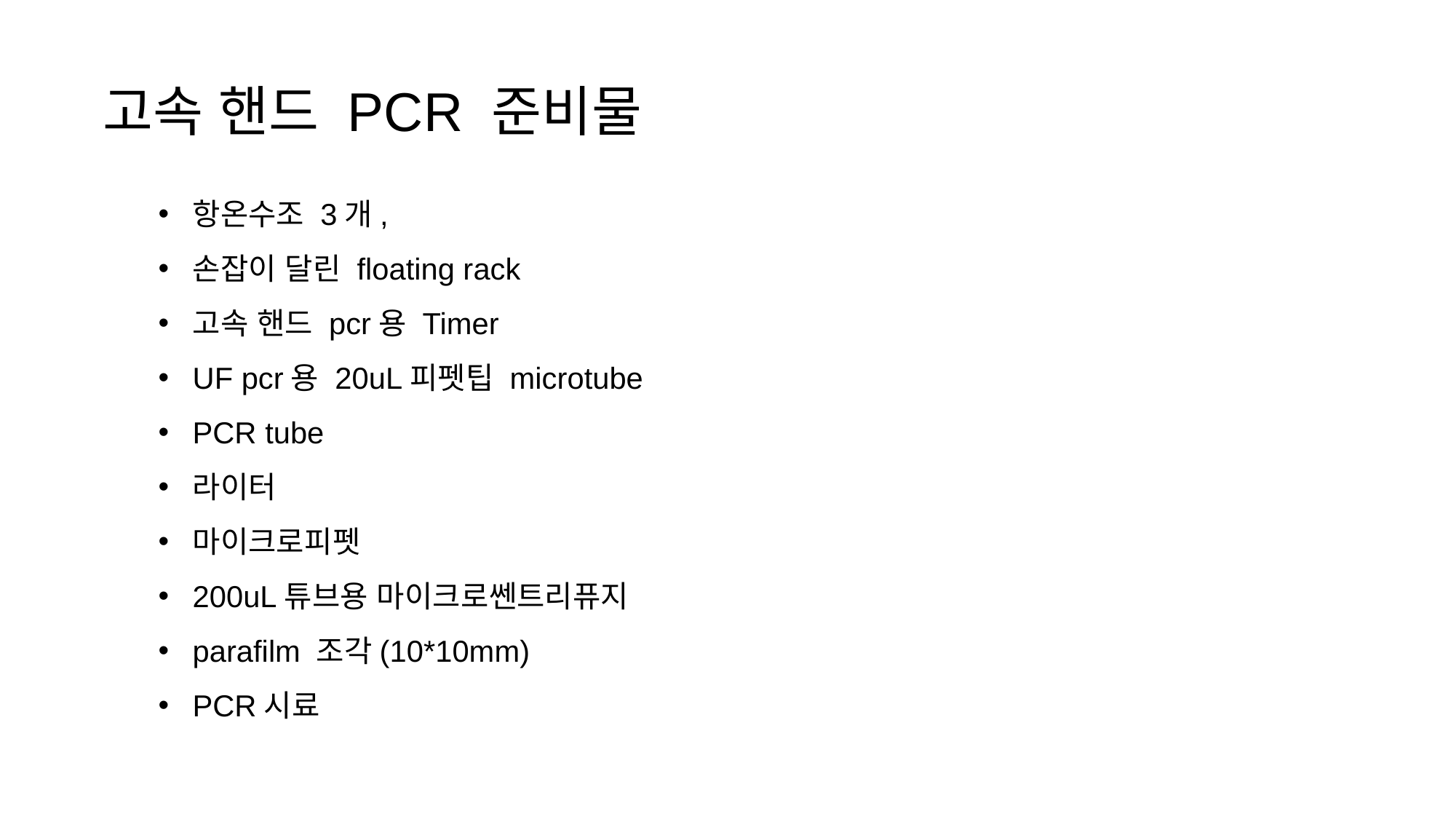

고속 핸드 PCR 준비물
항온수조 3개,
손잡이 달린 floating rack
고속 핸드 pcr용 Timer
UF pcr용 20uL피펫팁 microtube
PCR tube
라이터
마이크로피펫
200uL튜브용 마이크로쎈트리퓨지
parafilm 조각(10*10mm)
PCR시료